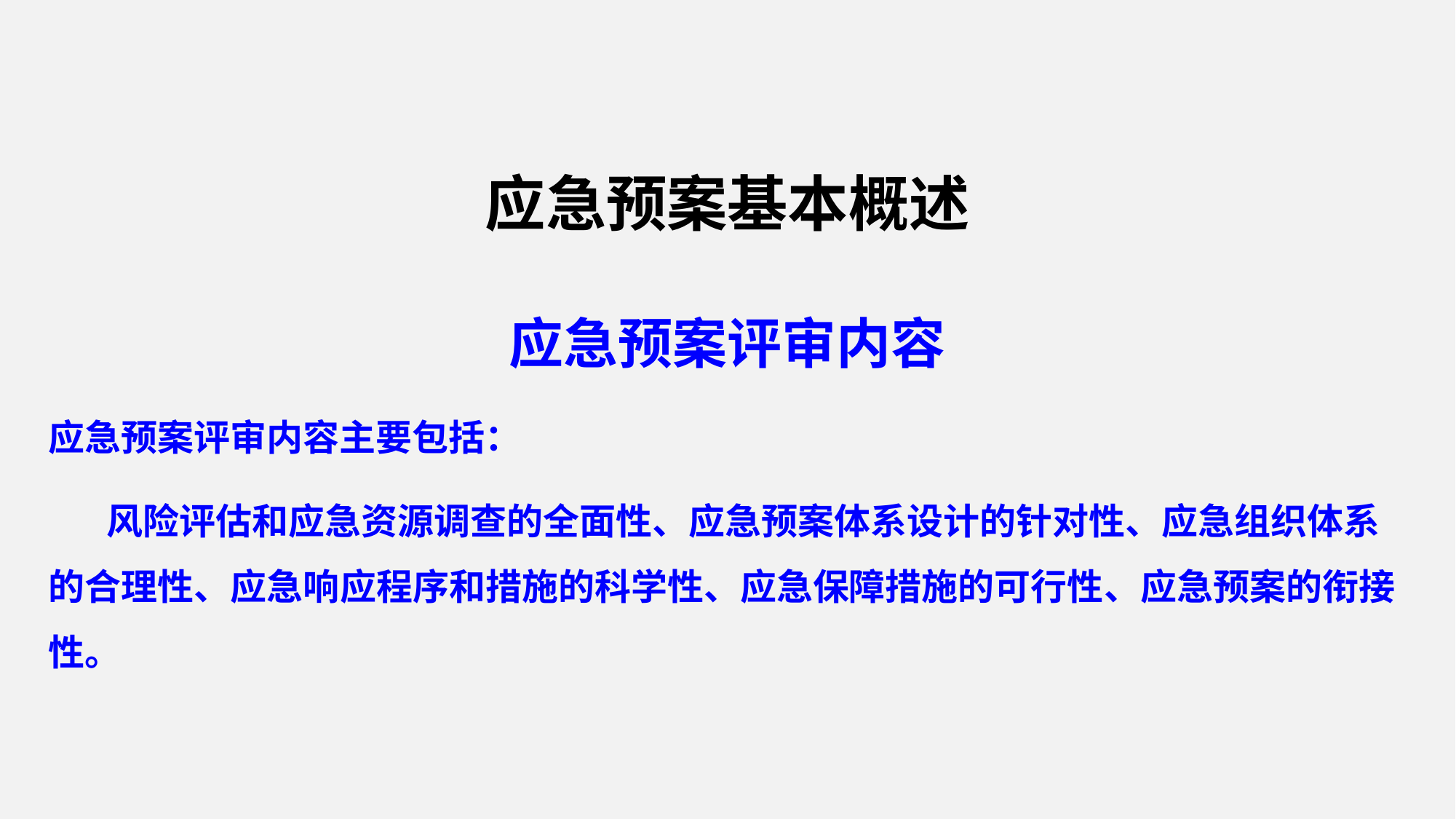

应急预案基本概述
应急预案评审内容
应急预案评审内容主要包括：
      风险评估和应急资源调查的全面性、应急预案体系设计的针对性、应急组织体系的合理性、应急响应程序和措施的科学性、应急保障措施的可行性、应急预案的衔接性。